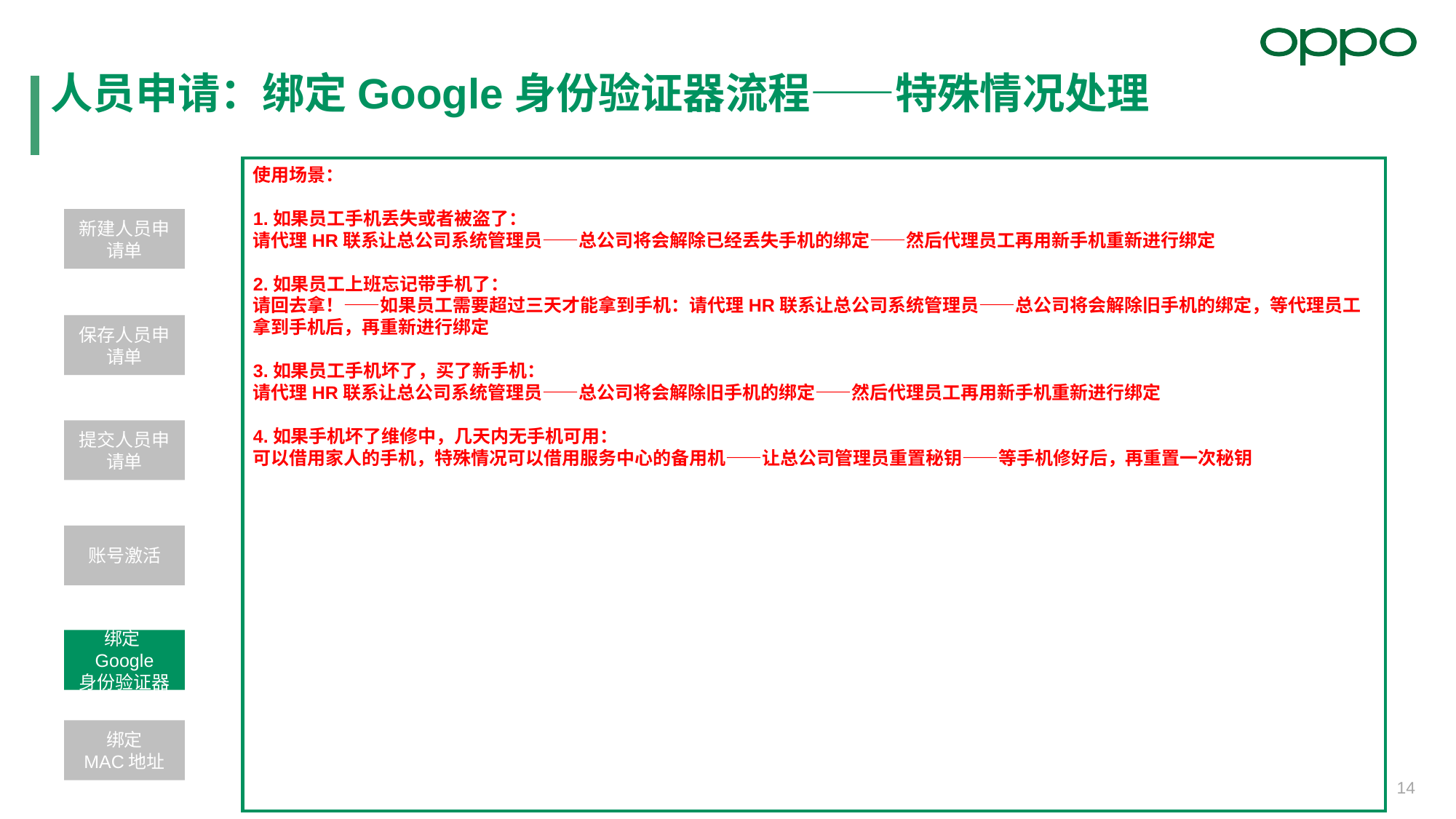

人员申请：绑定Google身份验证器流程——特殊情况处理
使用场景：

1.如果员工手机丢失或者被盗了：
请代理HR联系让总公司系统管理员——总公司将会解除已经丢失手机的绑定——然后代理员工再用新手机重新进行绑定

2.如果员工上班忘记带手机了：
请回去拿！——如果员工需要超过三天才能拿到手机：请代理HR联系让总公司系统管理员——总公司将会解除旧手机的绑定，等代理员工拿到手机后，再重新进行绑定

3.如果员工手机坏了，买了新手机：
请代理HR联系让总公司系统管理员——总公司将会解除旧手机的绑定——然后代理员工再用新手机重新进行绑定

4.如果手机坏了维修中，几天内无手机可用：
可以借用家人的手机，特殊情况可以借用服务中心的备用机——让总公司管理员重置秘钥——等手机修好后，再重置一次秘钥

新建人员申请单
保存人员申请单
提交人员申请单
账号激活
绑定Google
身份验证器
绑定
MAC地址